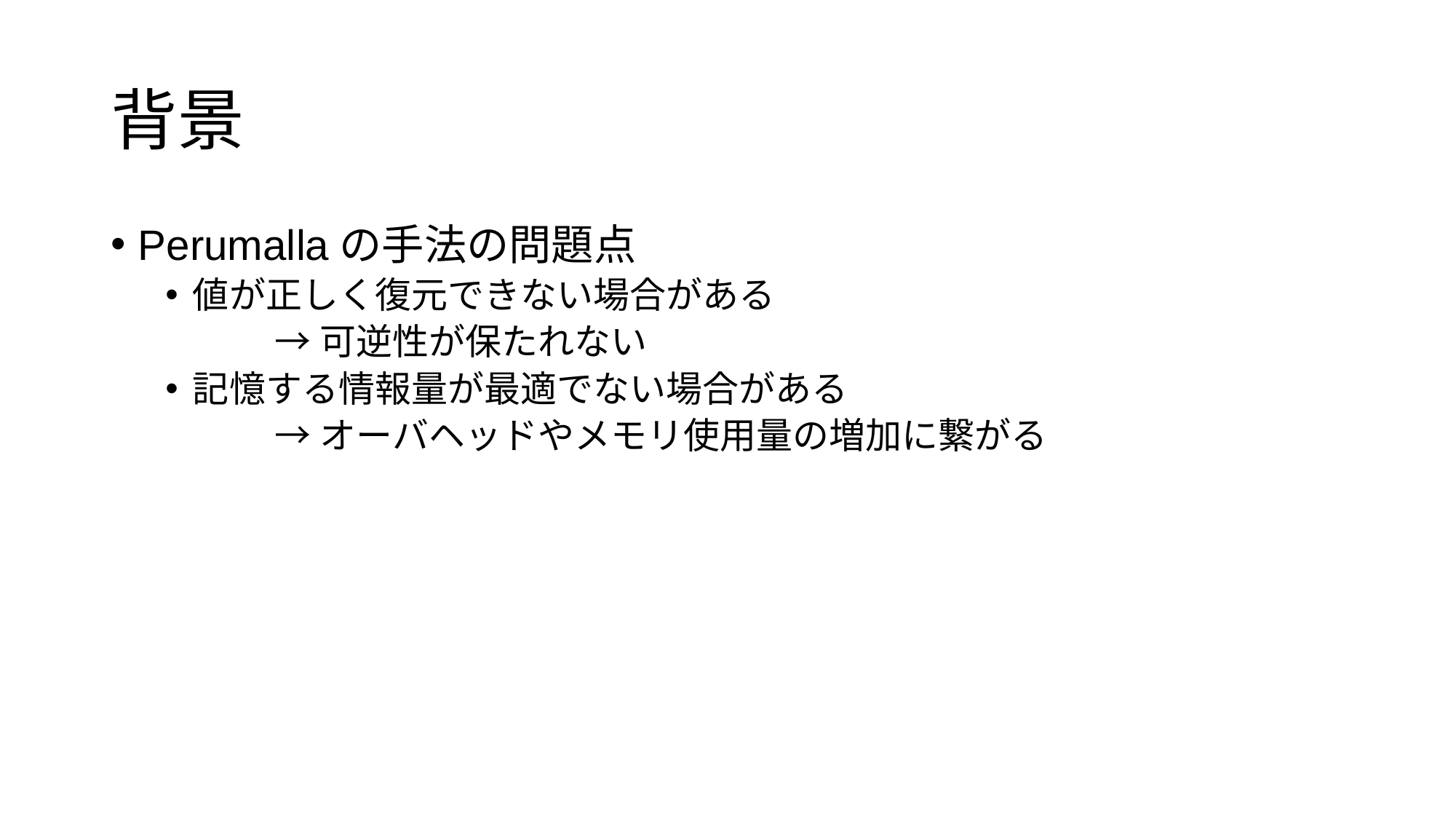

# 背景
Perumallaの手法の問題点
値が正しく復元できない場合がある
	→可逆性が保たれない
記憶する情報量が最適でない場合がある
	→オーバヘッドやメモリ使用量の増加に繋がる